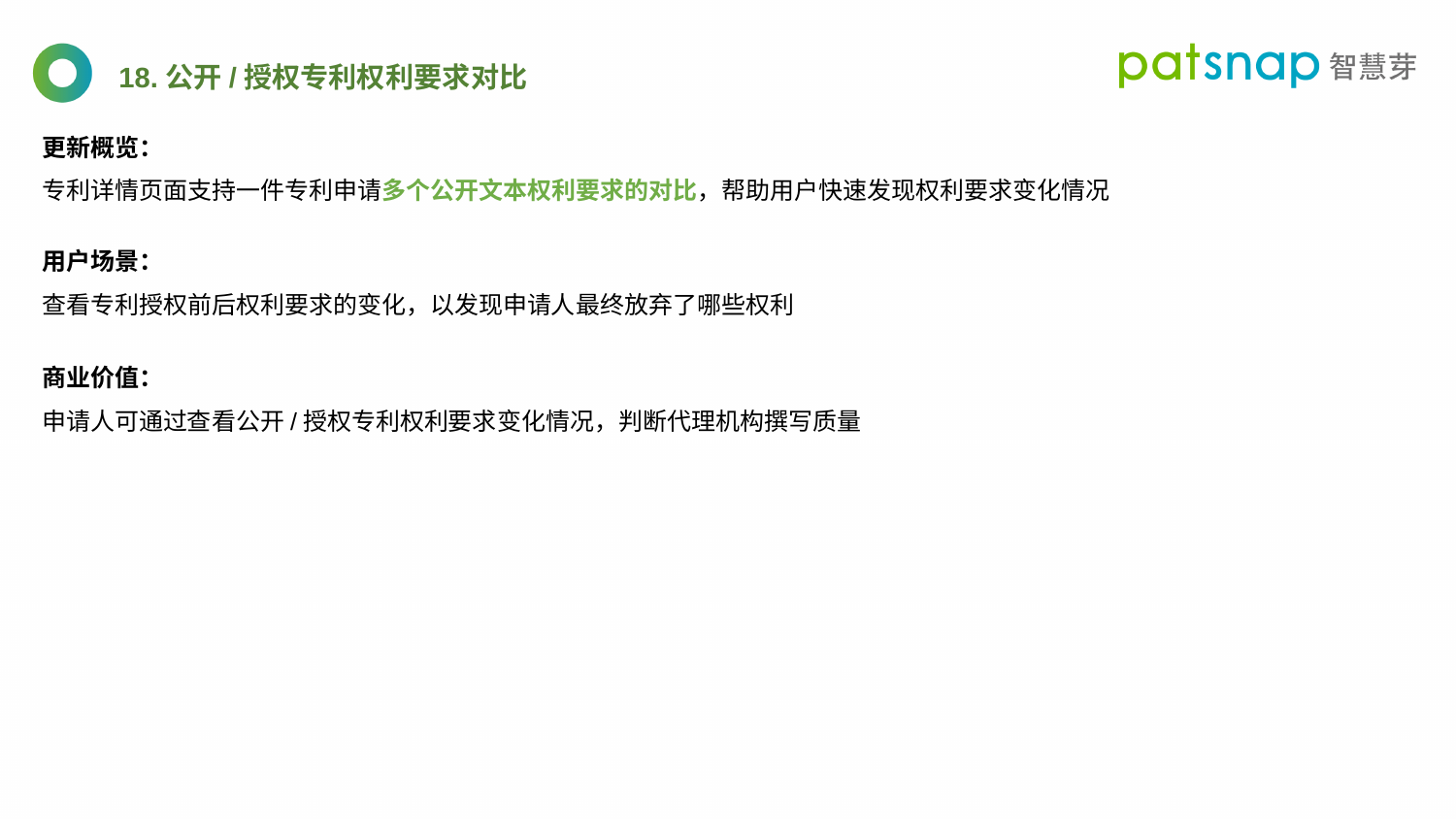

18.公开/授权专利权利要求对比
更新概览：
专利详情页面支持一件专利申请多个公开文本权利要求的对比，帮助用户快速发现权利要求变化情况
用户场景：
查看专利授权前后权利要求的变化，以发现申请人最终放弃了哪些权利
商业价值：
申请人可通过查看公开/授权专利权利要求变化情况，判断代理机构撰写质量